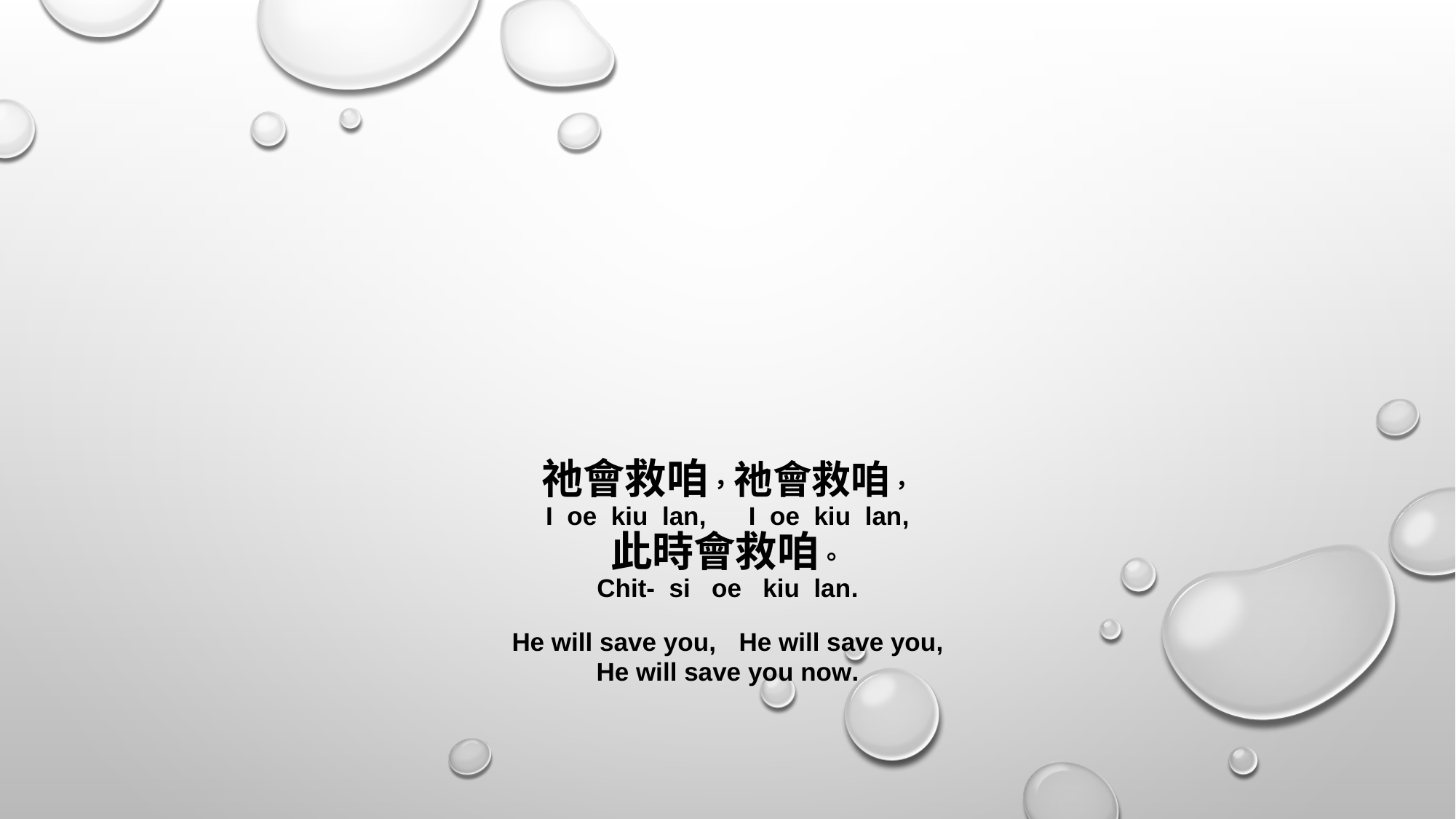

# 祂會救咱，祂會救咱， I  oe  kiu  lan,      I  oe  kiu  lan, 此時會救咱。 Chit-  si   oe   kiu  lan. He will save you, He will save you, He will save you now.